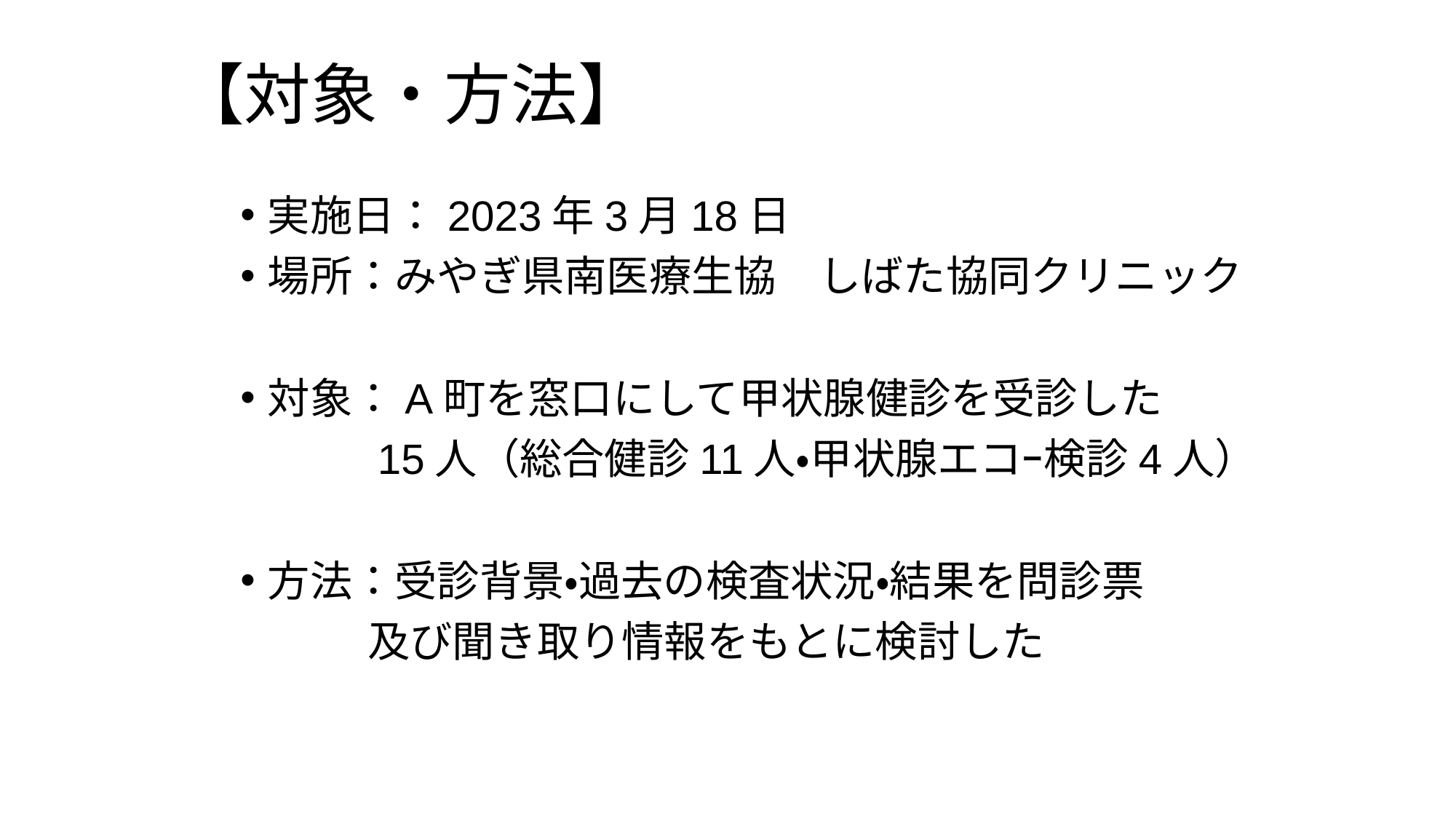

# 【対象・方法】
実施日：2023年3月18日
場所：みやぎ県南医療生協　しばた協同クリニック

対象：A町を窓口にして甲状腺健診を受診した
　　　15人（総合健診11人・甲状腺エコｰ検診4人）

方法：受診背景・過去の検査状況・結果を問診票
　　　及び聞き取り情報をもとに検討した